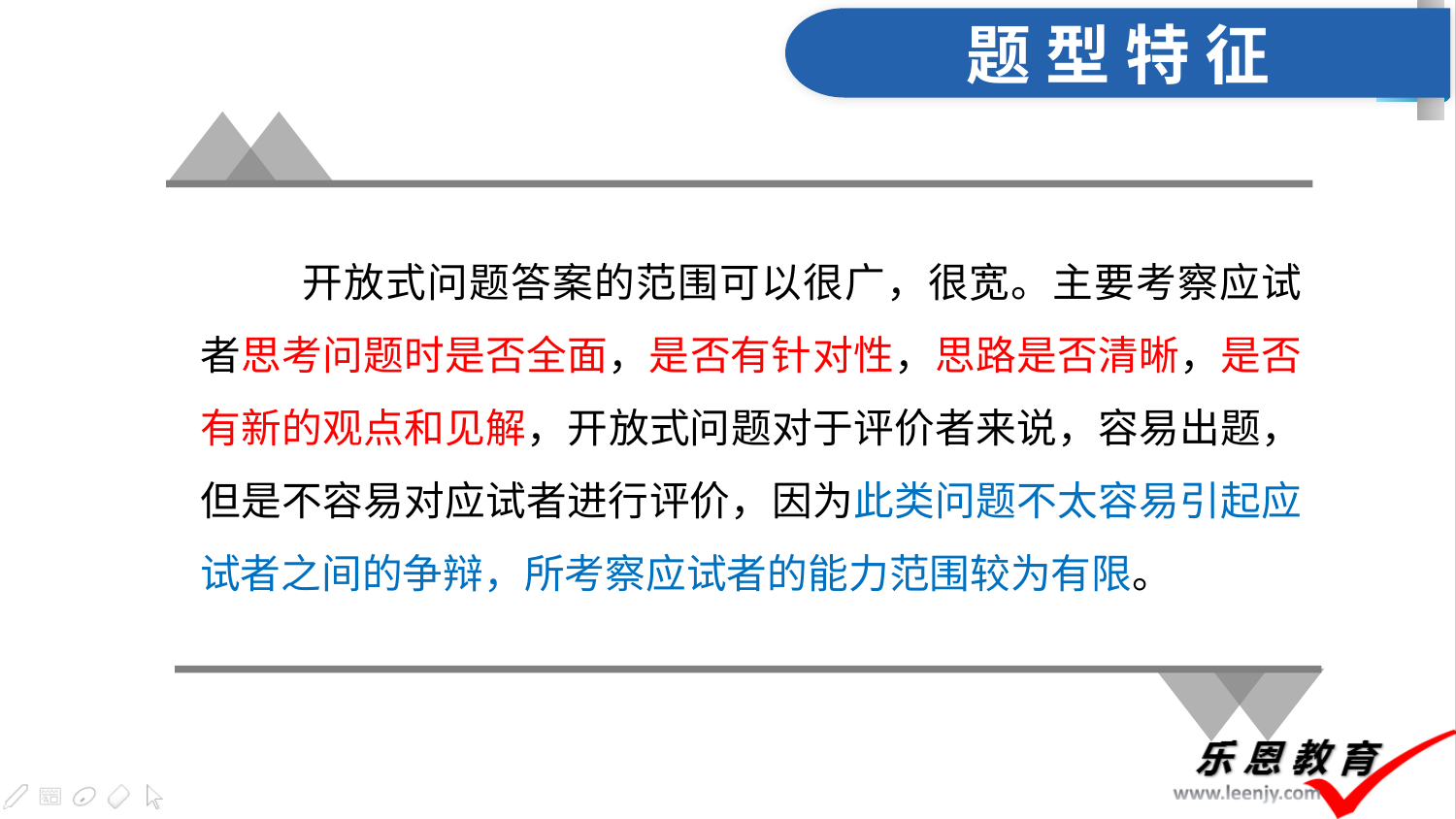

题 型 特 征

         开放式问题答案的范围可以很广，很宽。主要考察应试者思考问题时是否全面，是否有针对性，思路是否清晰，是否有新的观点和见解，开放式问题对于评价者来说，容易出题，但是不容易对应试者进行评价，因为此类问题不太容易引起应试者之间的争辩，所考察应试者的能力范围较为有限。